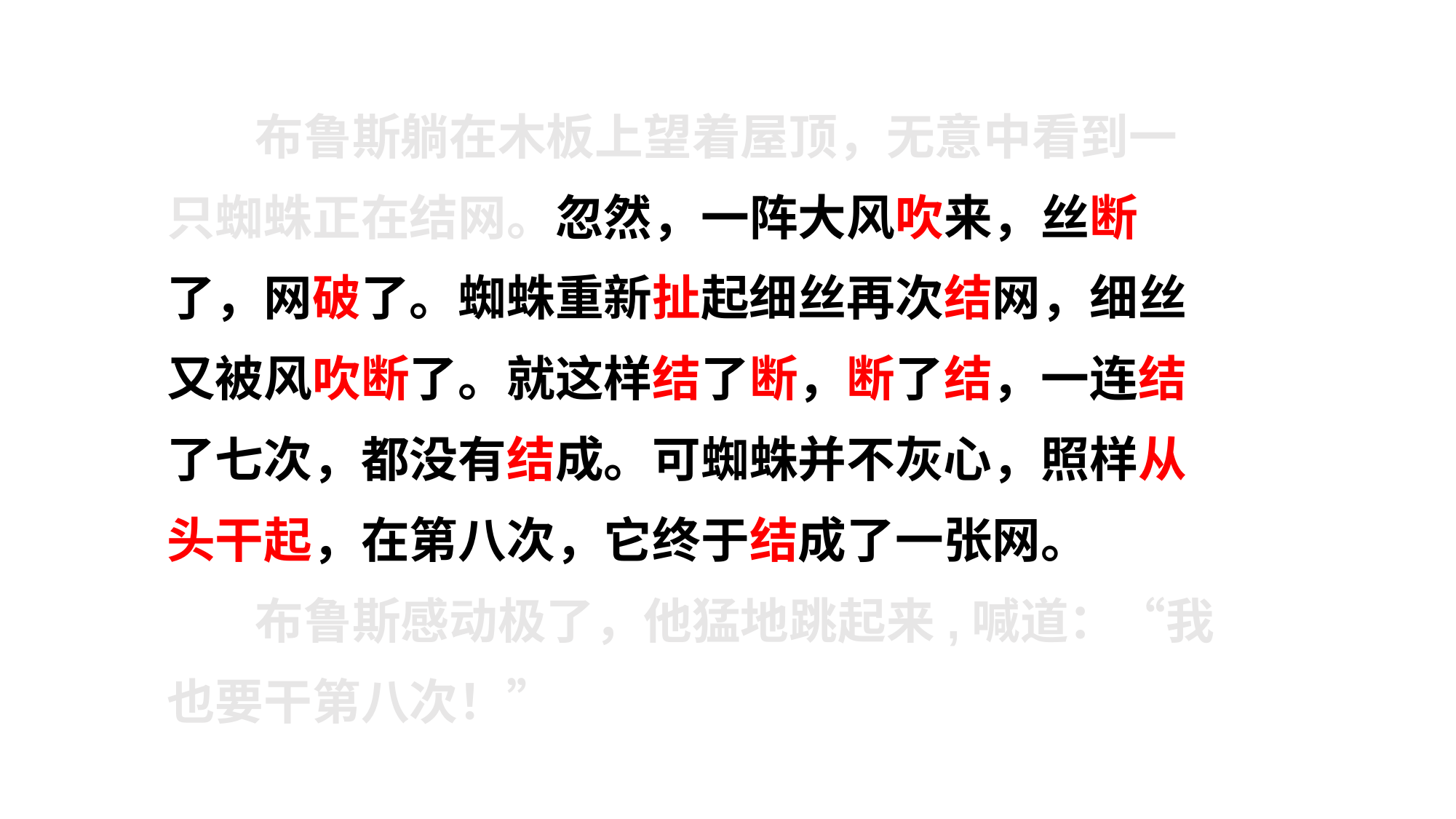

布鲁斯躺在木板上望着屋顶，无意中看到一只蜘蛛正在结网。忽然，一阵大风吹来，丝断了，网破了。蜘蛛重新扯起细丝再次结网，细丝又被风吹断了。就这样结了断，断了结，一连结了七次，都没有结成。可蜘蛛并不灰心，照样从头干起，在第八次，它终于结成了一张网。
  布鲁斯感动极了，他猛地跳起来,喊道：“我也要干第八次！”